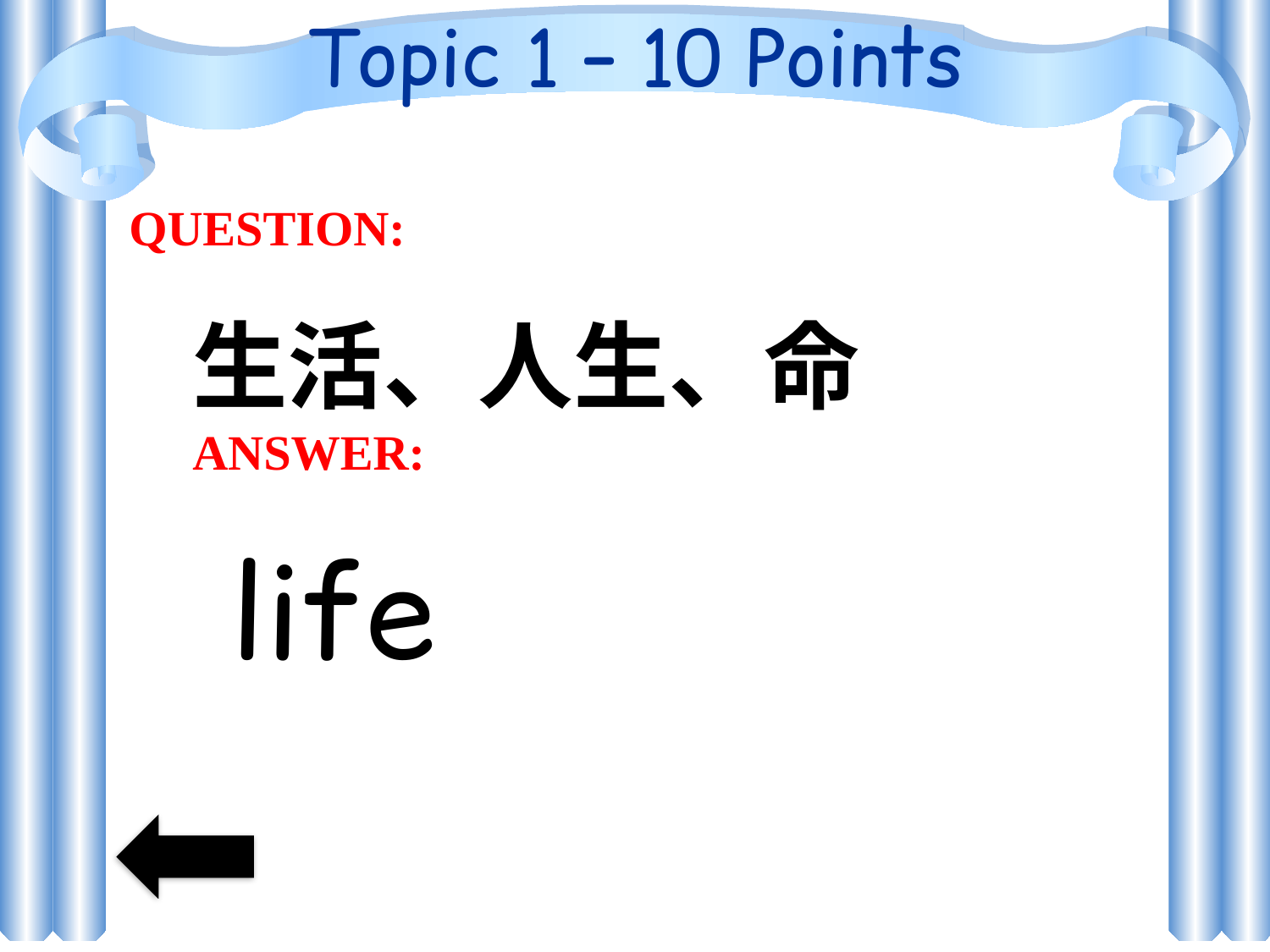

# Topic 1 – 10 Points
QUESTION:

生活、人生、命
ANSWER:

 life